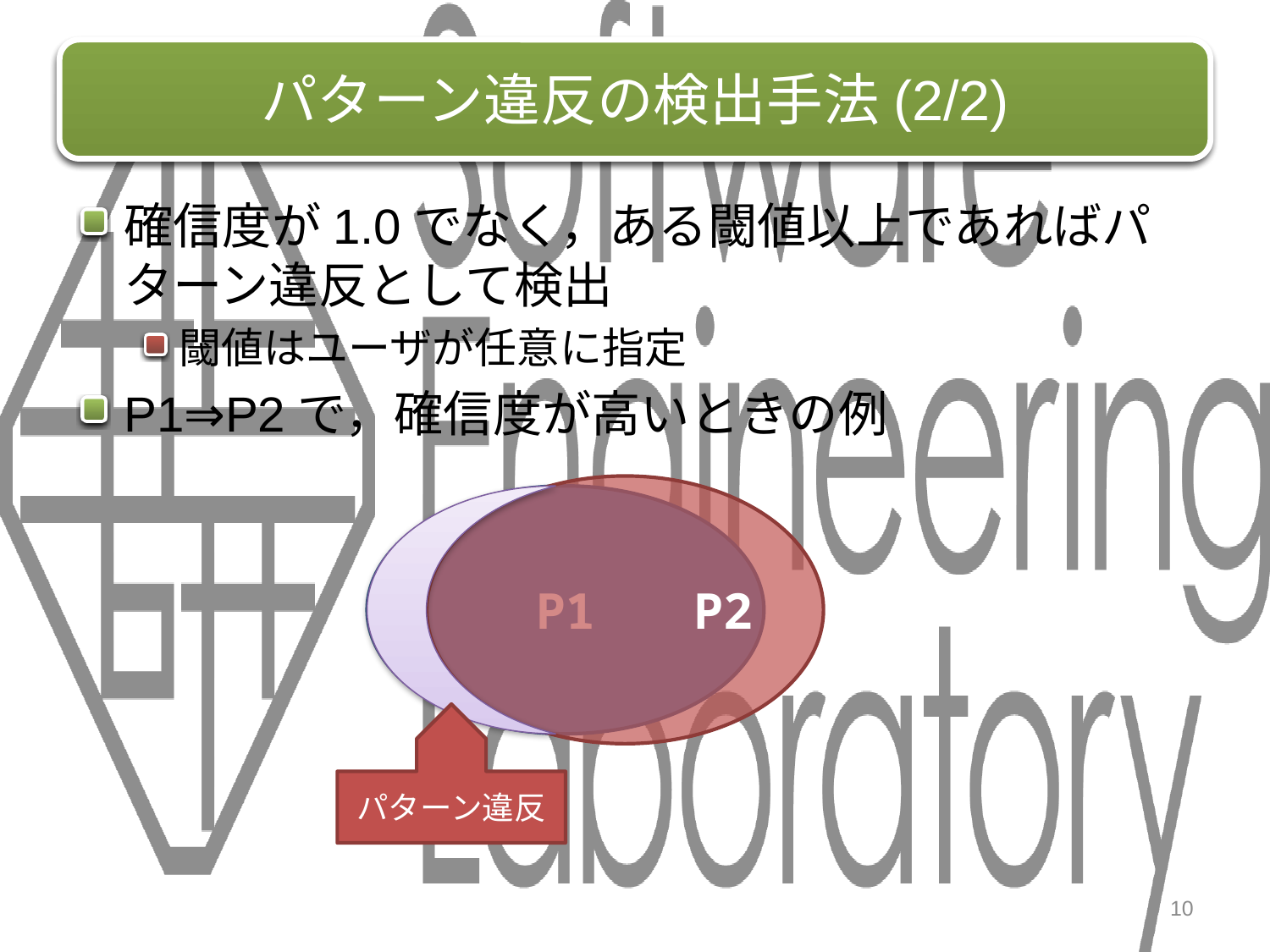

# パターン違反の検出手法(2/2)
確信度が1.0でなく，ある閾値以上であればパターン違反として検出
閾値はユーザが任意に指定
P1⇒P2で，確信度が高いときの例

P2
P1

パターン違反
10